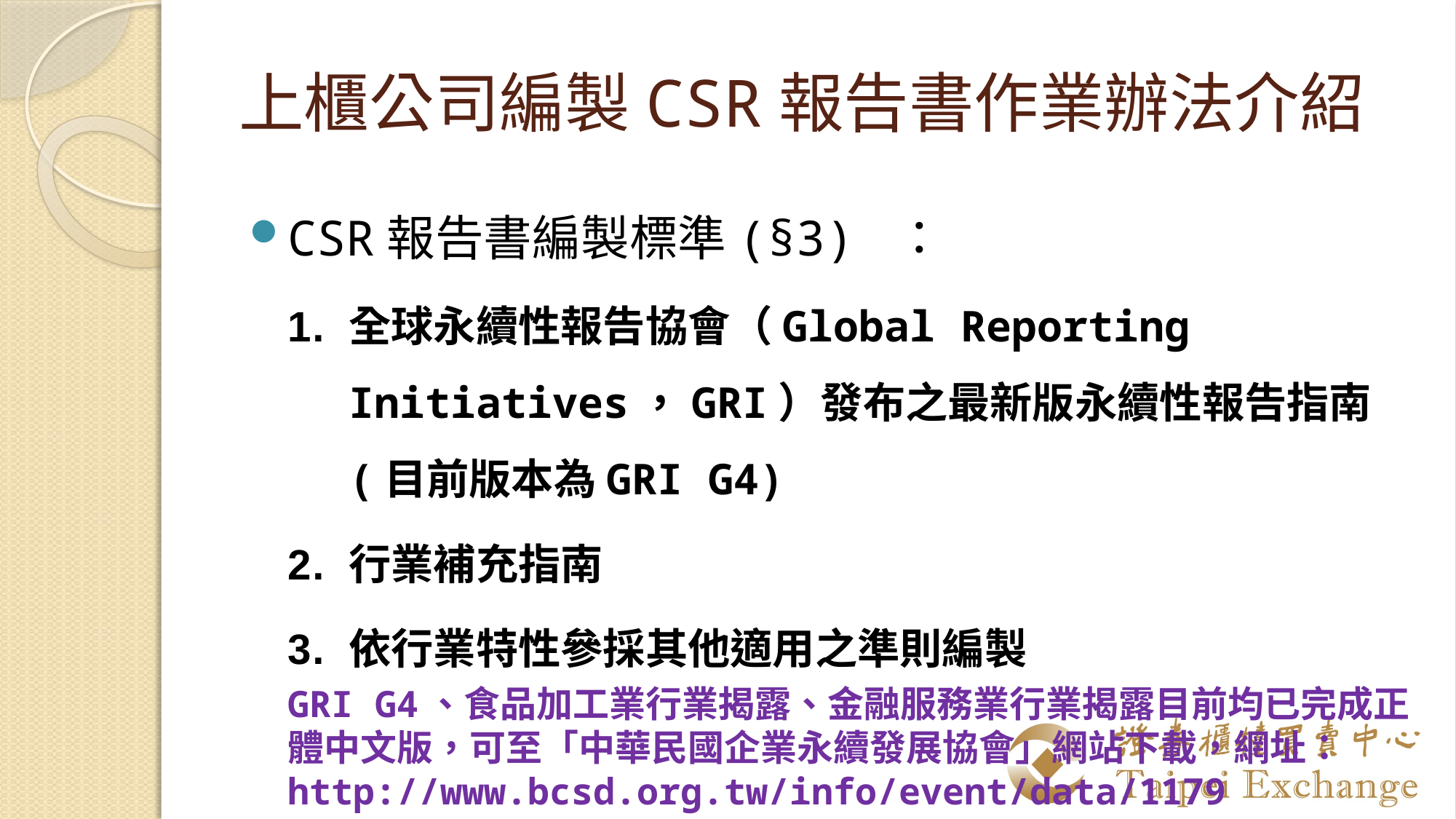

# 上櫃公司編製CSR報告書作業辦法介紹
CSR報告書編製標準(§3) ：
全球永續性報告協會（Global Reporting Initiatives，GRI）發布之最新版永續性報告指南(目前版本為GRI G4)
行業補充指南
依行業特性參採其他適用之準則編製
GRI G4、食品加工業行業揭露、金融服務業行業揭露目前均已完成正體中文版，可至「中華民國企業永續發展協會」網站下載，網址：http://www.bcsd.org.tw/info/event/data/1179